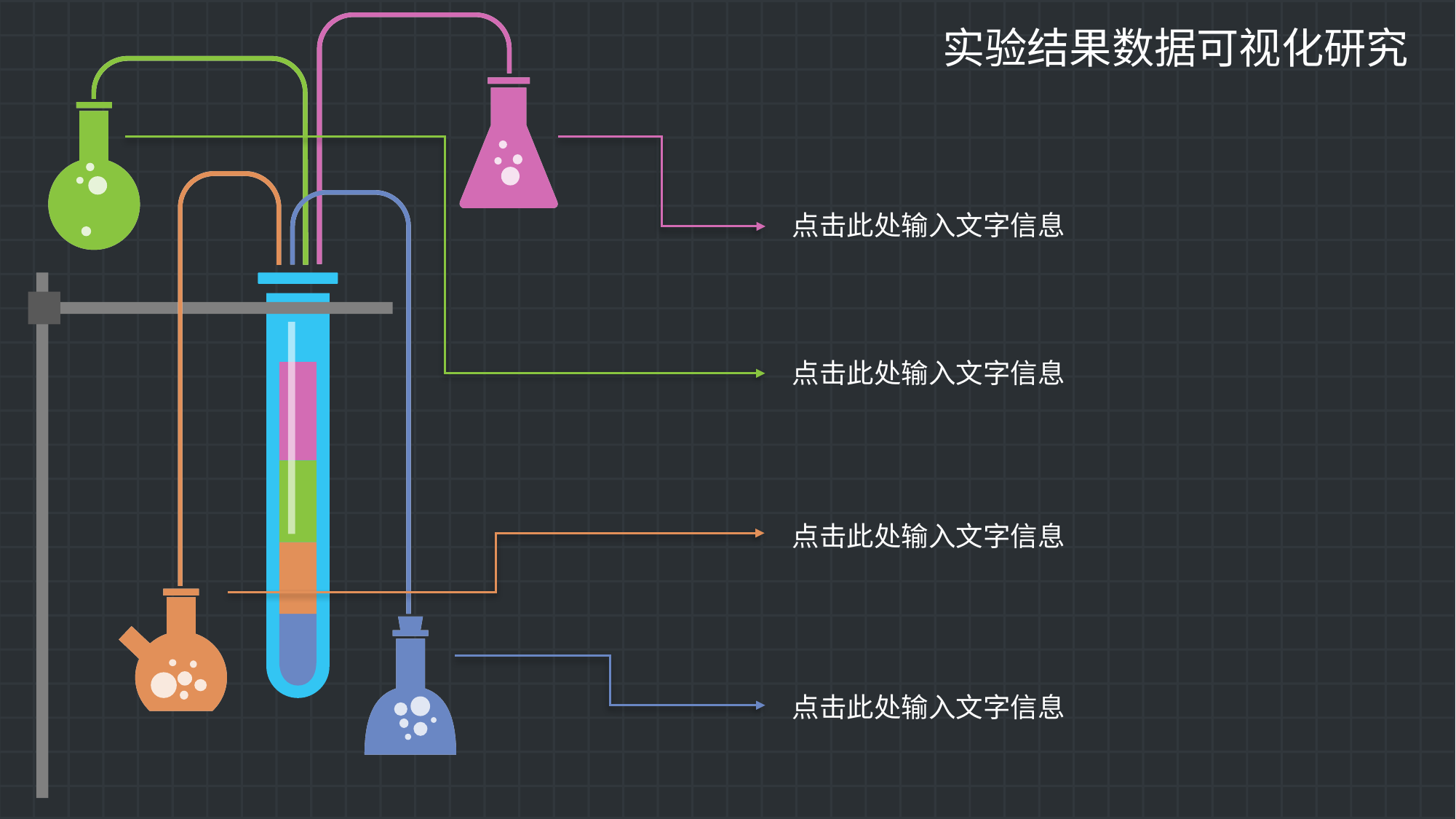

实验结果数据可视化研究

点击此处输入文字信息

点击此处输入文字信息

点击此处输入文字信息

点击此处输入文字信息